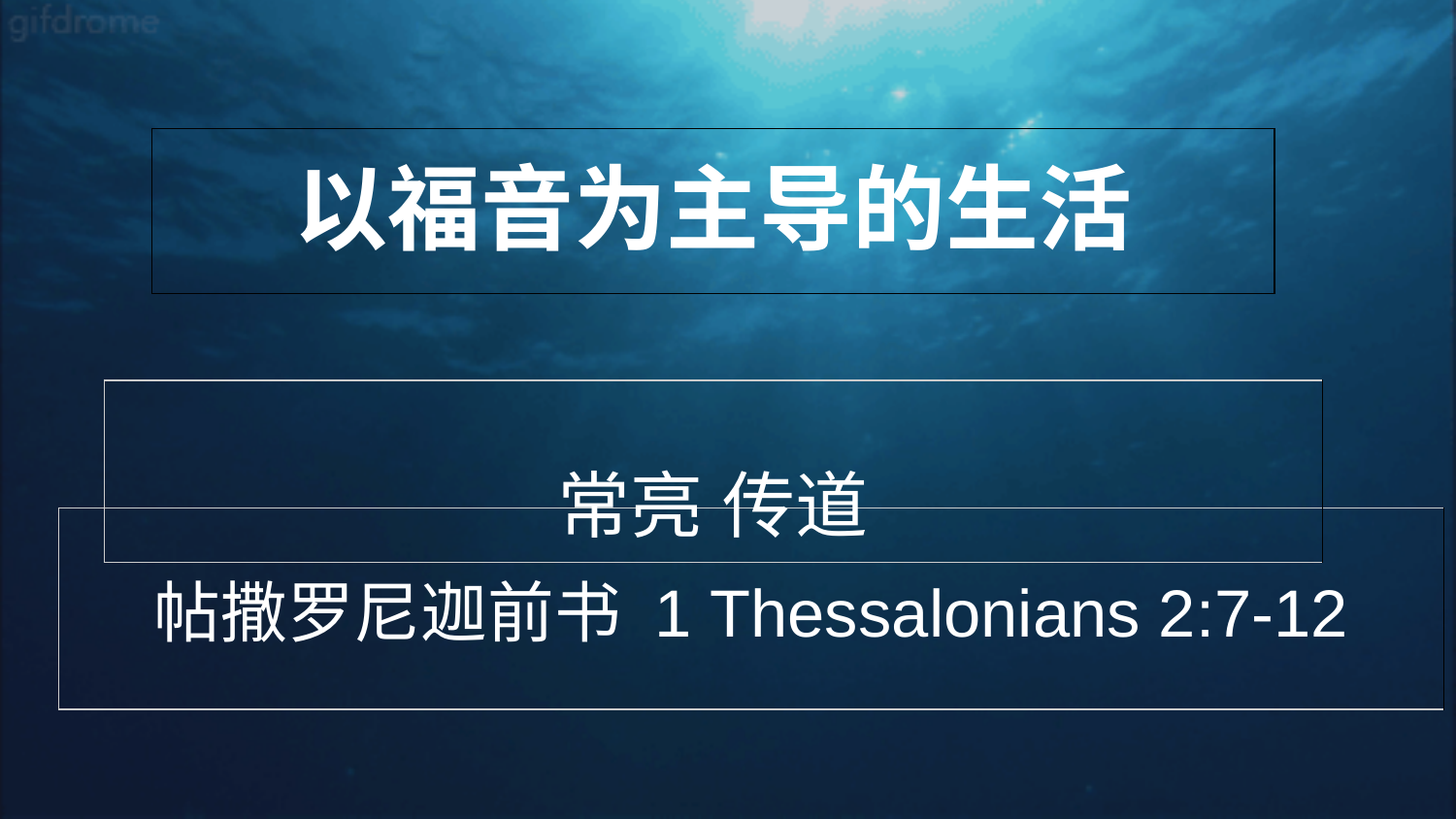

| 以福音为主导的生活 |
| --- |
| 常亮 传道 |
| --- |
| 帖撒罗尼迦前书 1 Thessalonians 2:7-12 |
| --- |